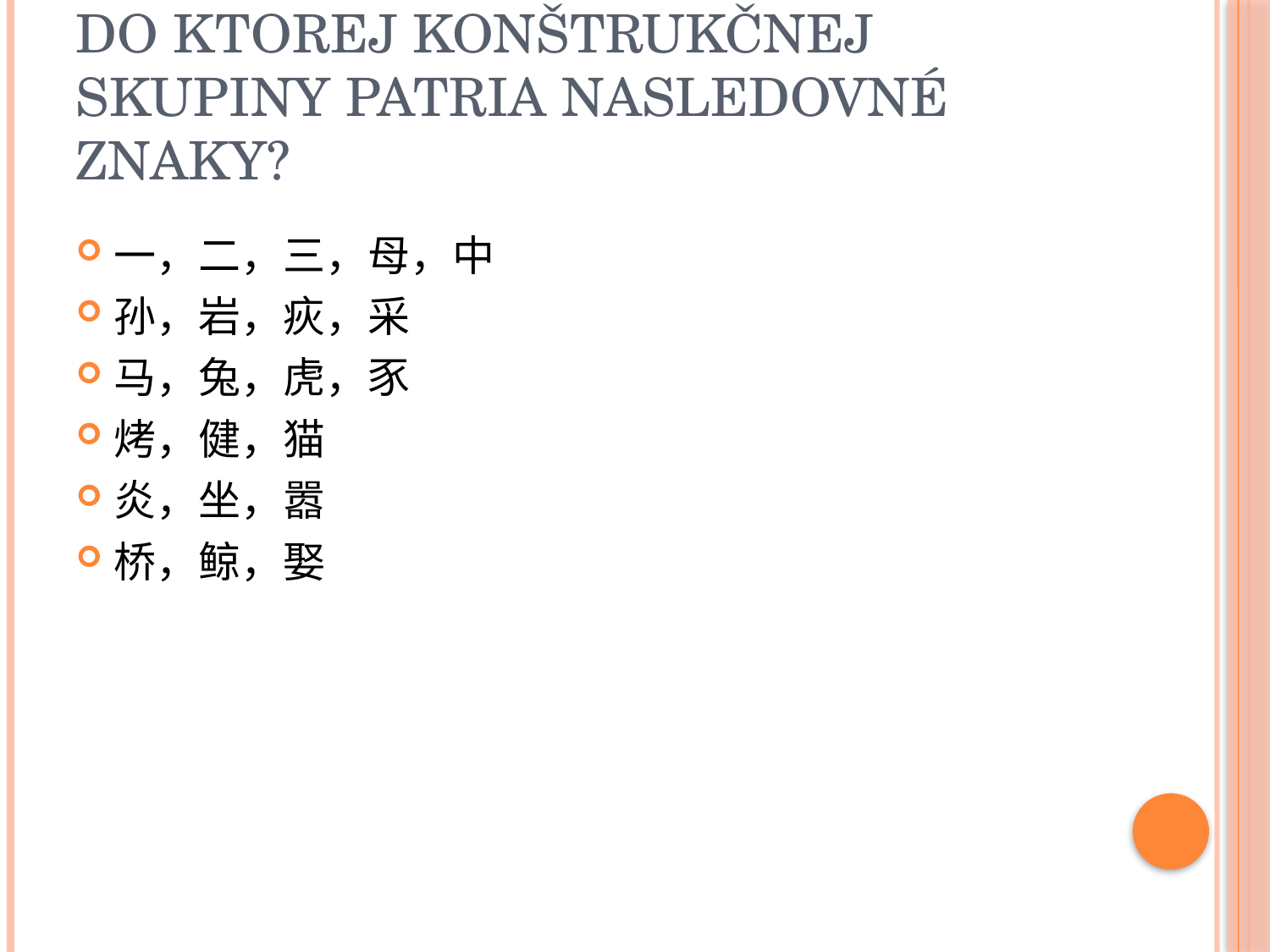

# Do ktorej konštrukčnej skupiny patria nasledovné znaky?
一，二，三，母，中
孙，岩，疢，采
马，兔，虎，豕
烤，健，猫
炎，坐，嚣
桥，鲸，娶